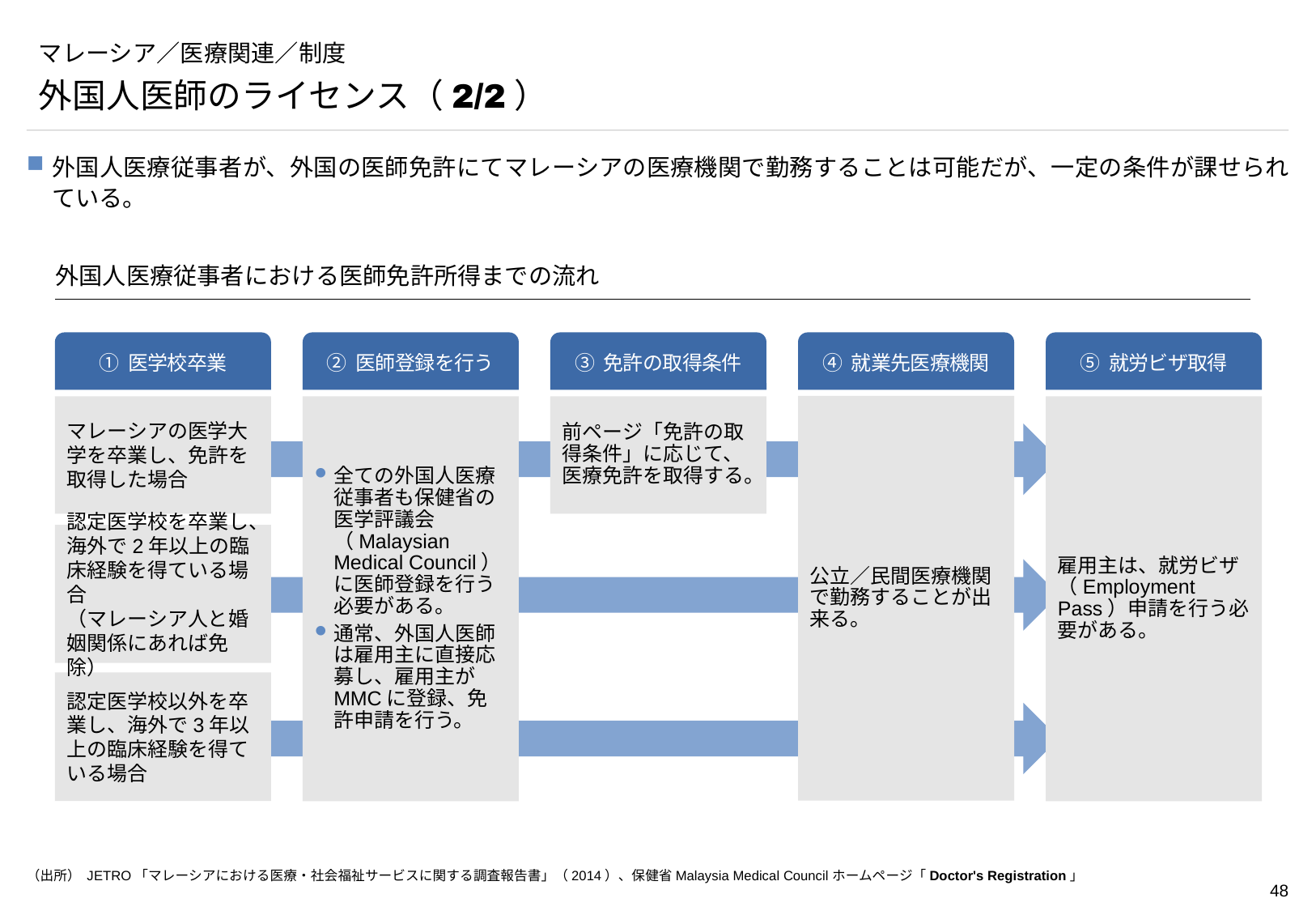

# マレーシア／医療関連／制度
外国人医師のライセンス（2/2）
外国人医療従事者が、外国の医師免許にてマレーシアの医療機関で勤務することは可能だが、一定の条件が課せられている。
外国人医療従事者における医師免許所得までの流れ
➀ 医学校卒業
② 医師登録を行う
③ 免許の取得条件
④ 就業先医療機関
⑤ 就労ビザ取得
雇用主は、就労ビザ（Employment Pass）申請を行う必要がある。
公立／民間医療機関で勤務することが出来る。
マレーシアの医学大学を卒業し、免許を取得した場合
全ての外国人医療従事者も保健省の医学評議会（Malaysian Medical Council）に医師登録を行う必要がある。
通常、外国人医師は雇用主に直接応募し、雇用主がMMCに登録、免許申請を行う。
前ページ「免許の取得条件」に応じて、医療免許を取得する。

認定医学校を卒業し、
海外で2年以上の臨床経験を得ている場合
（マレーシア人と婚姻関係にあれば免除）

認定医学校以外を卒業し、海外で3年以上の臨床経験を得ている場合

（出所） JETRO「マレーシアにおける医療・社会福祉サービスに関する調査報告書」（2014）、保健省Malaysia Medical Councilホームページ「Doctor's Registration」